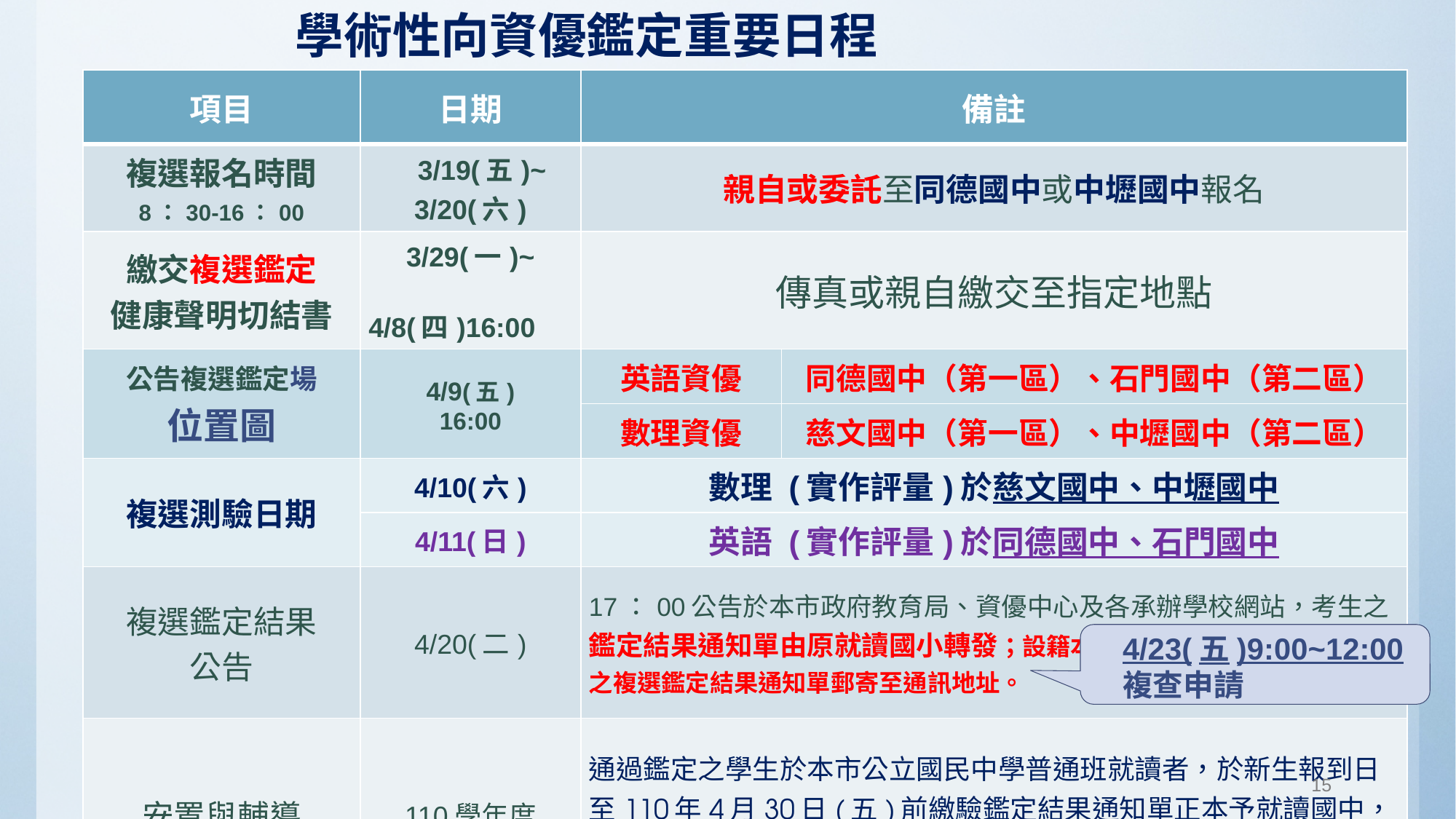

# 學術性向資優鑑定重要日程
| 項目 | 日期 | 備註 |  |
| --- | --- | --- | --- |
| 複選報名時間 8：30-16：00 | 3/19(五)~ 3/20(六) | 親自或委託至同德國中或中壢國中報名 |  |
| 繳交複選鑑定 健康聲明切結書 | 3/29(一)~ 4/8(四)16:00 | 傳真或親自繳交至指定地點 |  |
| 公告複選鑑定場 位置圖 | 4/9(五) 16:00 | 英語資優 | 同德國中（第一區）、石門國中（第二區） |
|  |  | 數理資優 | 慈文國中（第一區）、中壢國中（第二區） |
| 複選測驗日期 | 4/10(六) | 數理 (實作評量)於慈文國中、中壢國中 |  |
|  | 4/11(日) | 英語 (實作評量)於同德國中、石門國中 |  |
| 複選鑑定結果 公告 | 4/20(二) | 17：00公告於本市政府教育局、資優中心及各承辦學校網站，考生之 鑑定結果通知單由原就讀國小轉發；設籍本市就讀外縣市國民小學學生之複選鑑定結果通知單郵寄至通訊地址。 |  |
| 安置與輔導 | 110學年度 | 通過鑑定之學生於本市公立國民中學普通班就讀者，於新生報到日至110年4月30日(五)前繳驗鑑定結果通知單正本予就讀國中，由學校依既有之資源給予該資賦優異類別(數理或英語)資優資源班或資優教育方案等之特殊教育服務。 |  |
4/23(五)9:00~12:00複查申請

15